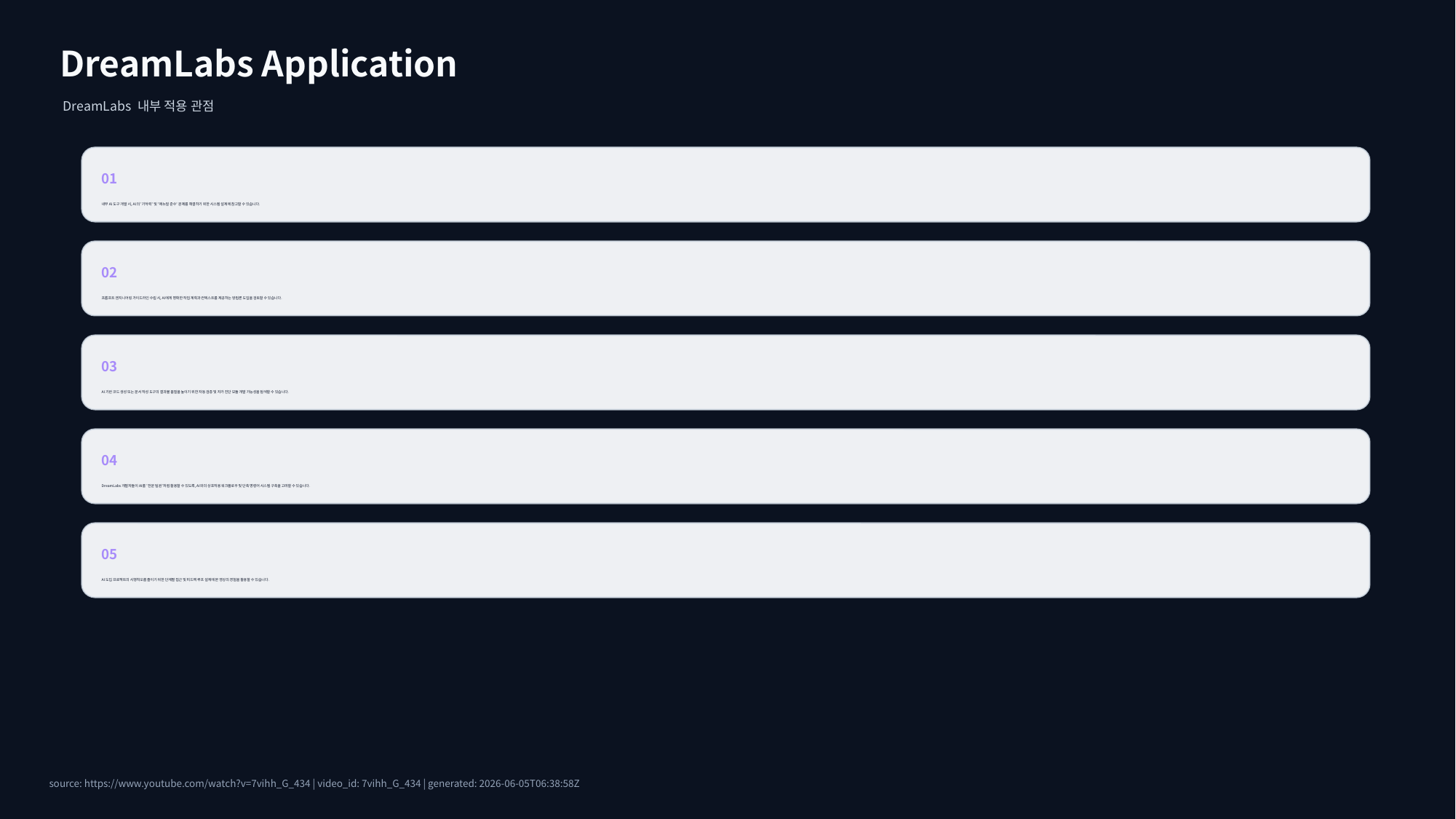

DreamLabs Application
DreamLabs 내부 적용 관점

01
내부 AI 도구 개발 시, AI의 '기억력' 및 '매뉴얼 준수' 문제를 해결하기 위한 시스템 설계에 참고할 수 있습니다.

02
프롬프트 엔지니어링 가이드라인 수립 시, AI에게 명확한 작업 계획과 컨텍스트를 제공하는 방법론 도입을 검토할 수 있습니다.

03
AI 기반 코드 생성 또는 문서 작성 도구의 결과물 품질을 높이기 위한 자동 검증 및 자가 진단 모듈 개발 가능성을 탐색할 수 있습니다.

04
DreamLabs 개발자들이 AI를 '전문 팀원'처럼 활용할 수 있도록, AI와의 상호작용 워크플로우 및 단축 명령어 시스템 구축을 고려할 수 있습니다.

05
AI 도입 프로젝트의 시행착오를 줄이기 위한 단계별 접근 및 피드백 루프 설계에 본 영상의 경험을 활용할 수 있습니다.
source: https://www.youtube.com/watch?v=7vihh_G_434 | video_id: 7vihh_G_434 | generated: 2026-06-05T06:38:58Z